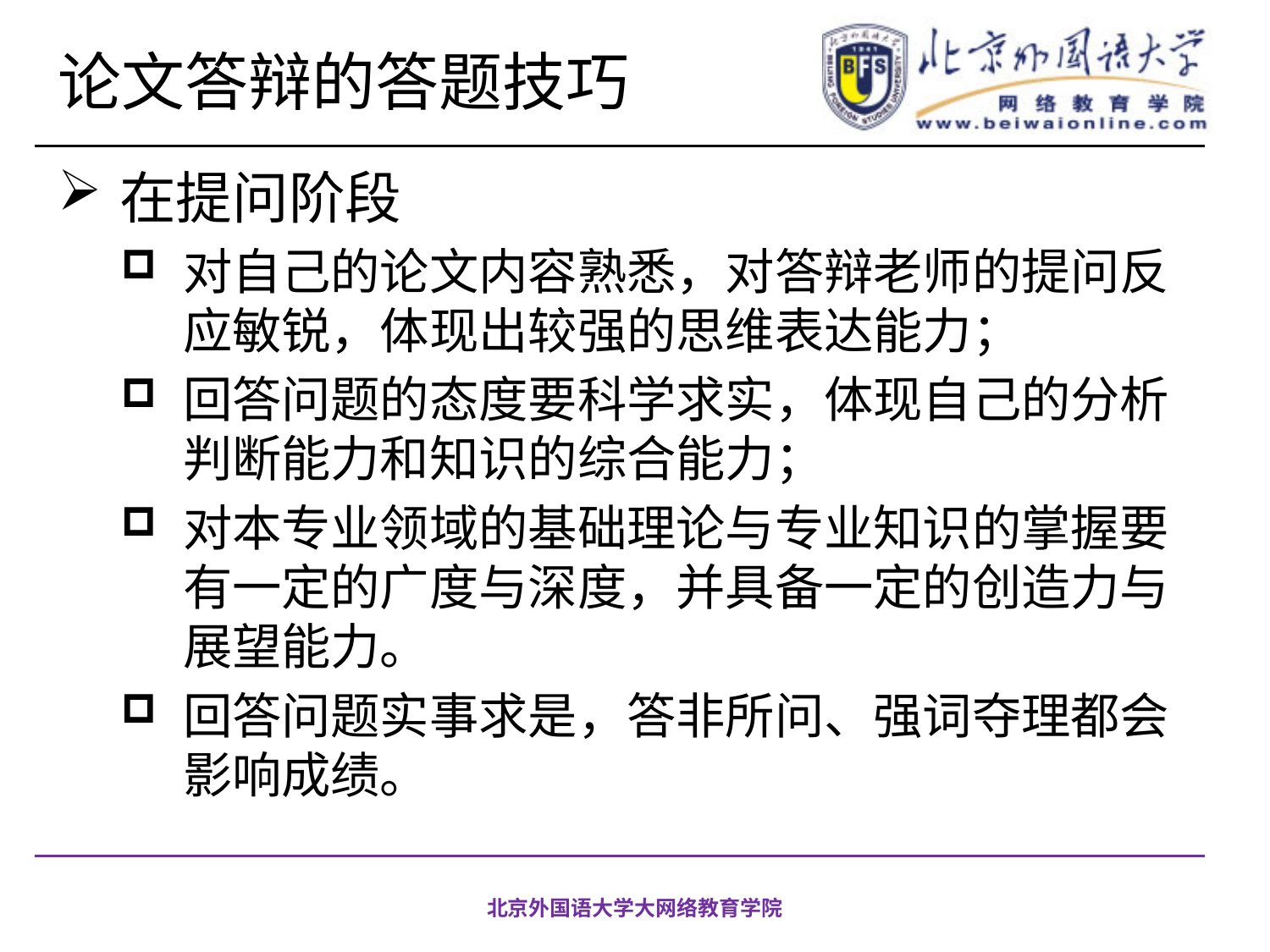

# 论文答辩的答题技巧
在提问阶段
对自己的论文内容熟悉，对答辩老师的提问反应敏锐，体现出较强的思维表达能力；
回答问题的态度要科学求实，体现自己的分析判断能力和知识的综合能力；
对本专业领域的基础理论与专业知识的掌握要有一定的广度与深度，并具备一定的创造力与展望能力。
回答问题实事求是，答非所问、强词夺理都会影响成绩。

北京外国语大学大网络教育学院
61